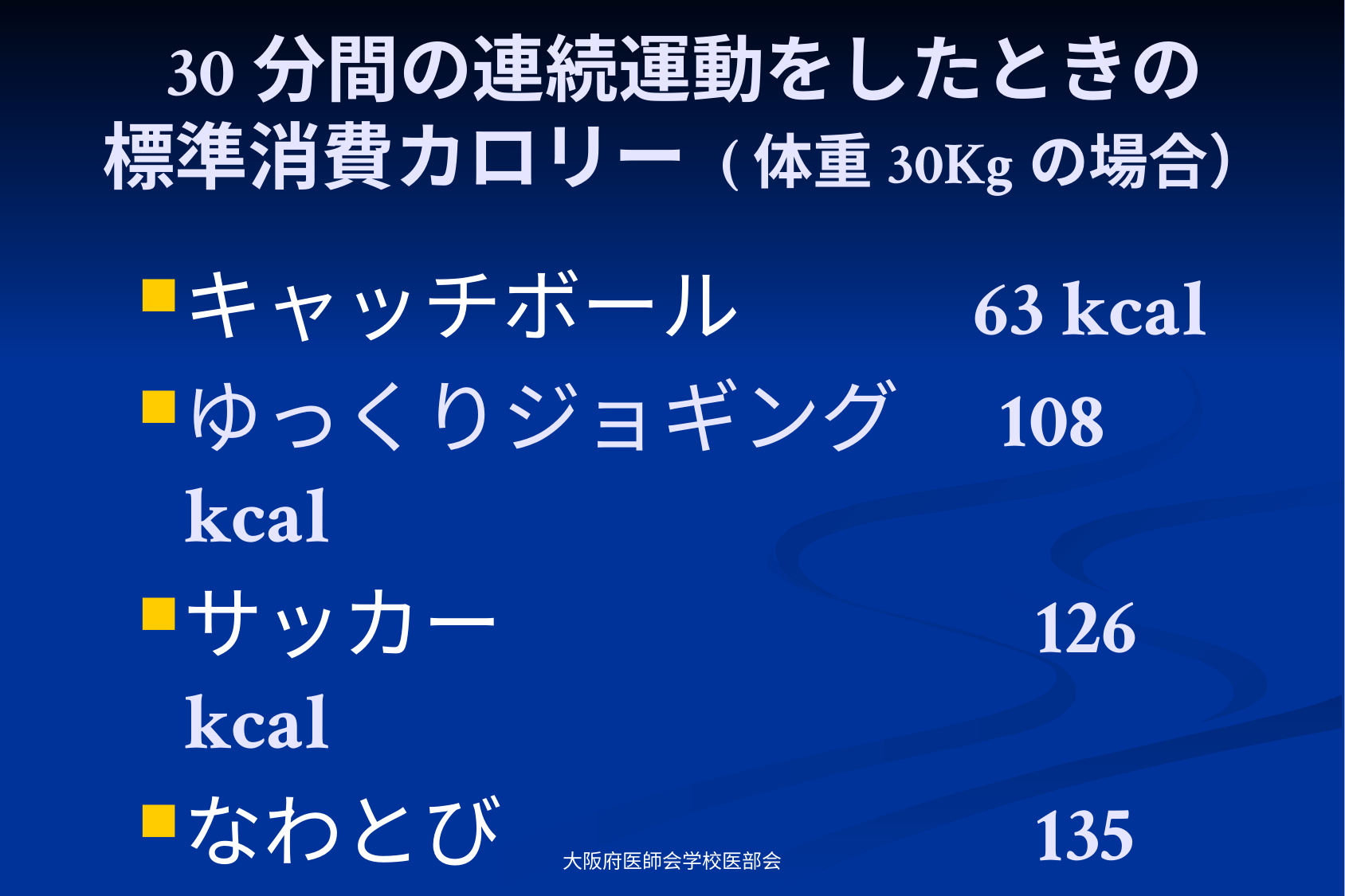

# 30分間の連続運動をしたときの 標準消費カロリー (体重30Kgの場合）
キャッチボール　　   63 kcal
ゆっくりジョギング　108 kcal
サッカー　　　　　　  126 kcal
なわとび　　　　　　  135 kcal
水泳（クロール）　   315 kcal

大阪府医師会学校医部会